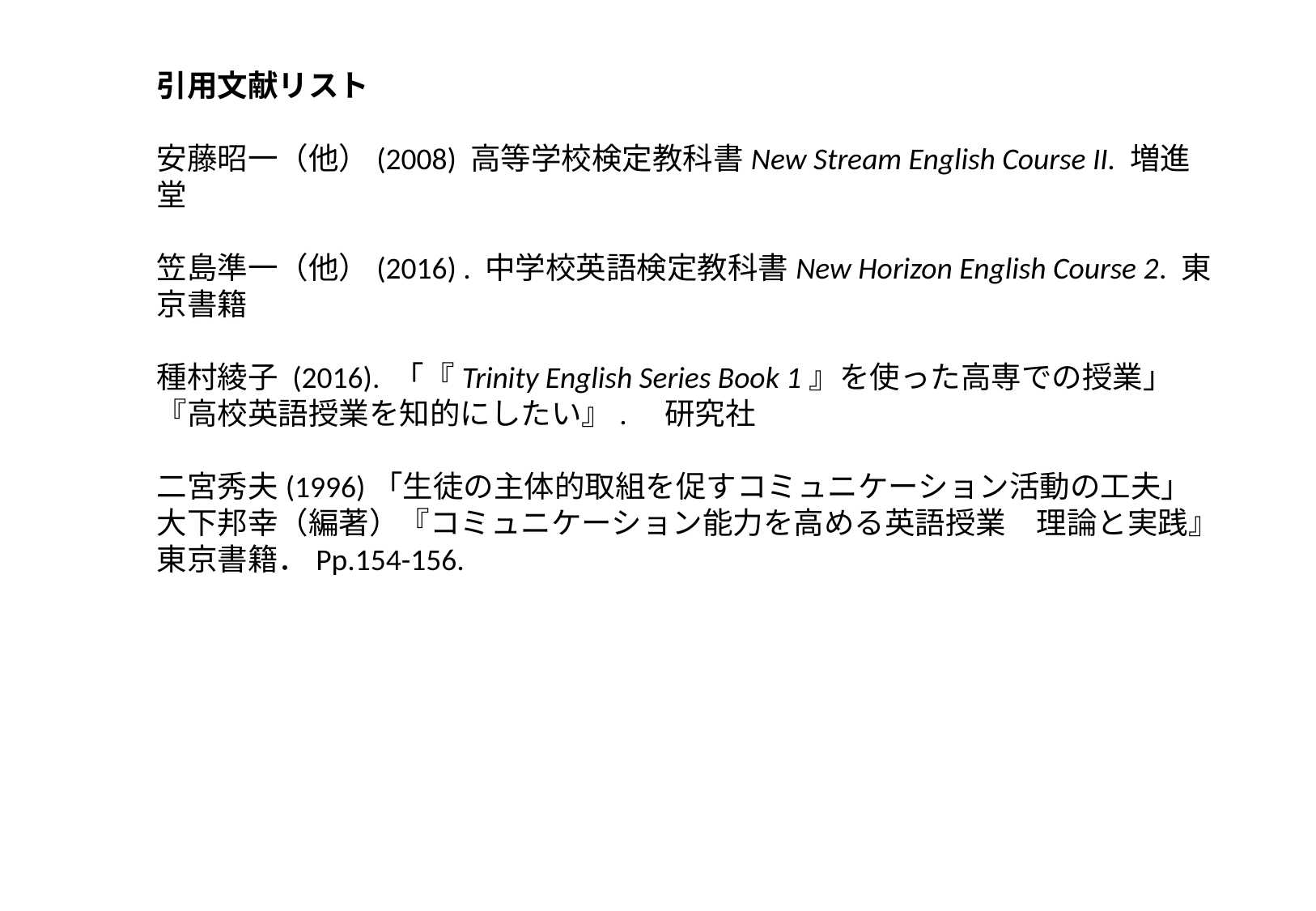

引用文献リスト

安藤昭一（他）(2008) 高等学校検定教科書New Stream English Course II. 増進堂

笠島準一（他）(2016) . 中学校英語検定教科書New Horizon English Course 2. 東京書籍

種村綾子 (2016). 「『Trinity English Series Book 1』を使った高専での授業」『高校英語授業を知的にしたい』.　研究社

二宮秀夫(1996)「生徒の主体的取組を促すコミュニケーション活動の工夫」大下邦幸（編著）『コミュニケーション能力を高める英語授業　理論と実践』東京書籍．Pp.154-156.